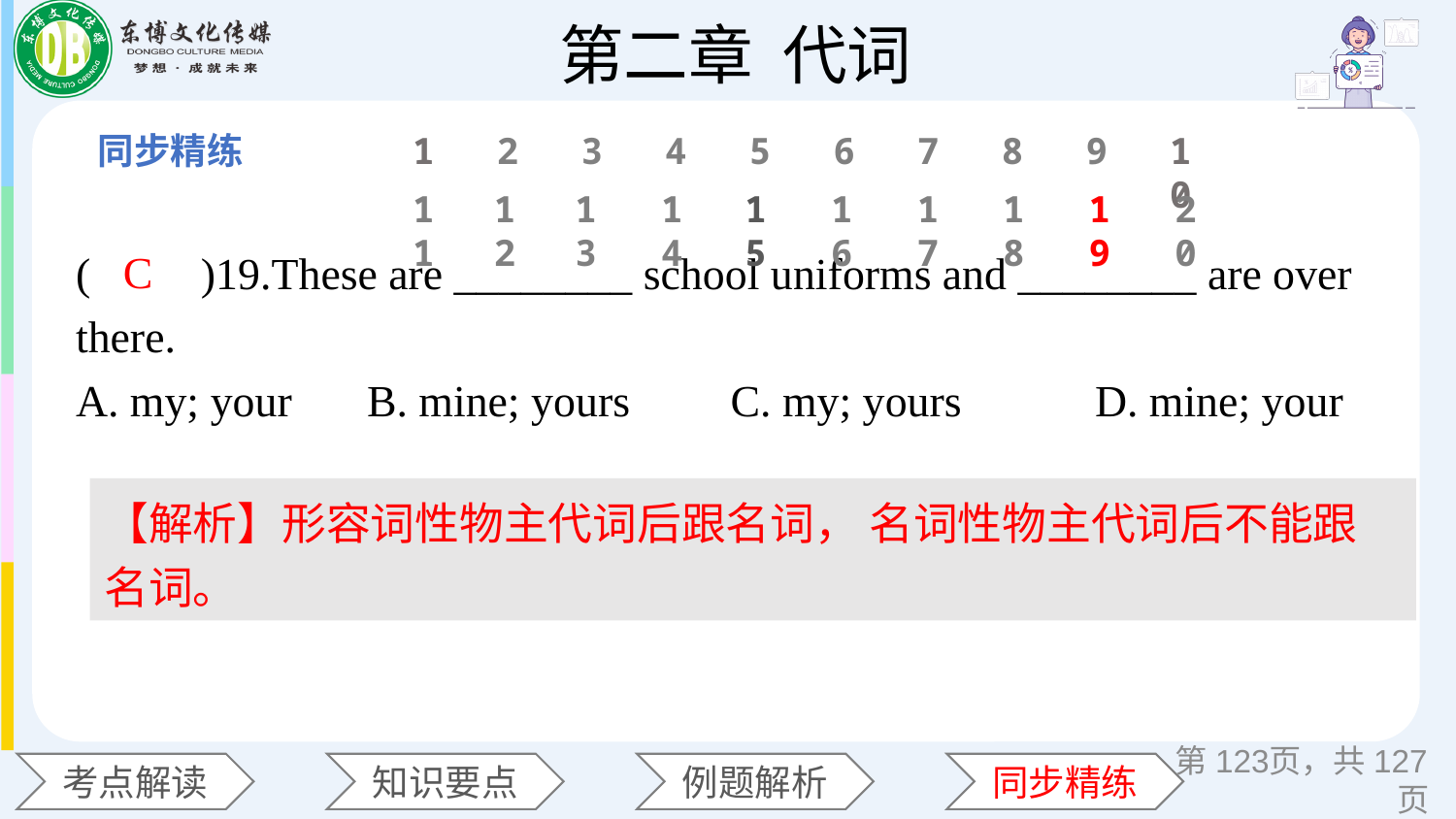

1
2
3
4
5
6
7
8
9
10
11
12
13
14
15
16
17
18
19
20
(　　)19.These are ________ school uniforms and ________ are over there.
A. my; your    	B. mine; yours         C. my; yours    	D. mine; your
C
【解析】形容词性物主代词后跟名词， 名词性物主代词后不能跟名词。
第123页，共127页